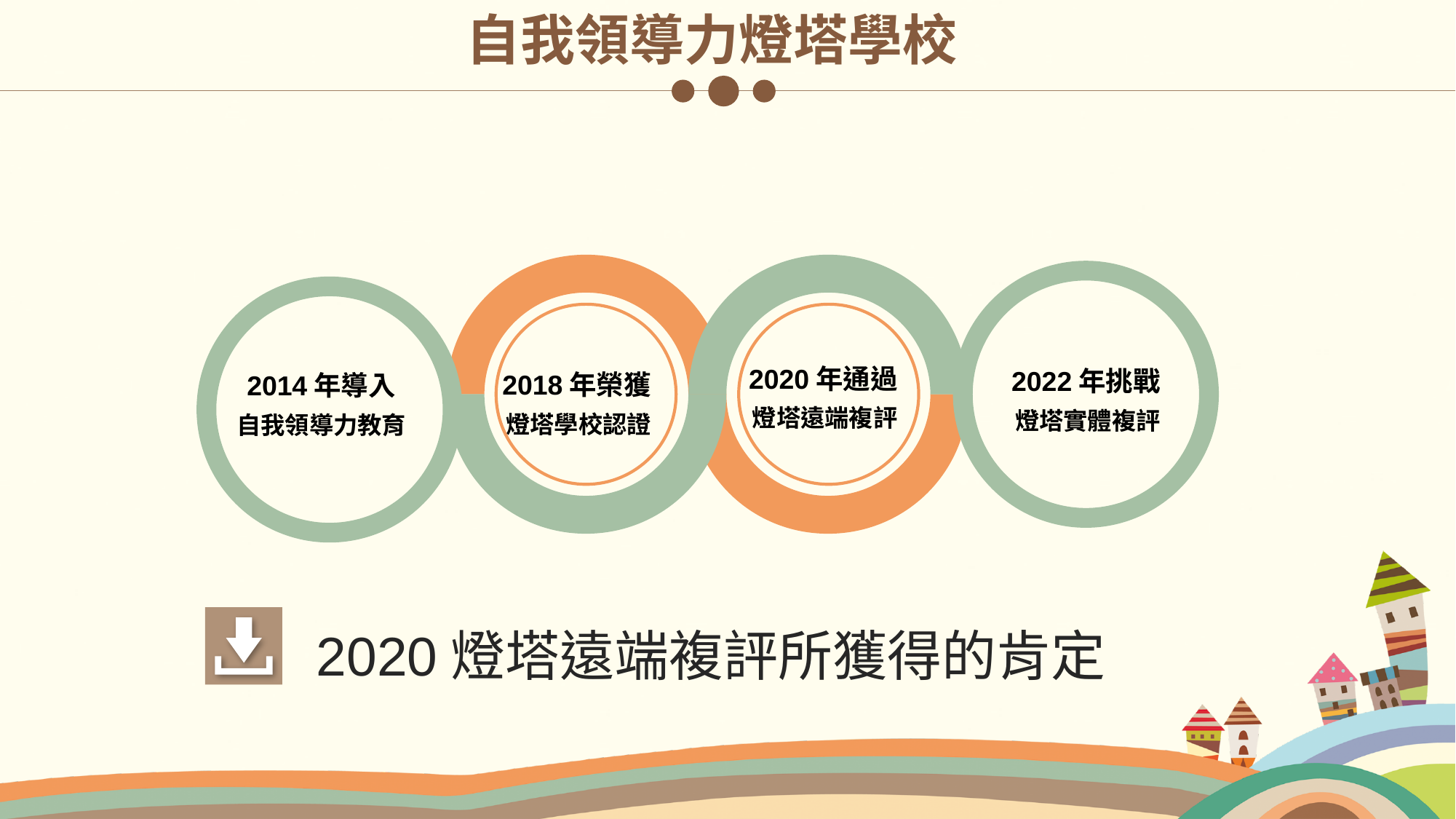

自我領導力燈塔學校

2020年通過
燈塔遠端複評
2018年榮獲
燈塔學校認證

2022年挑戰
燈塔實體複評
2014年導入
自我領導力教育
2020燈塔遠端複評所獲得的肯定